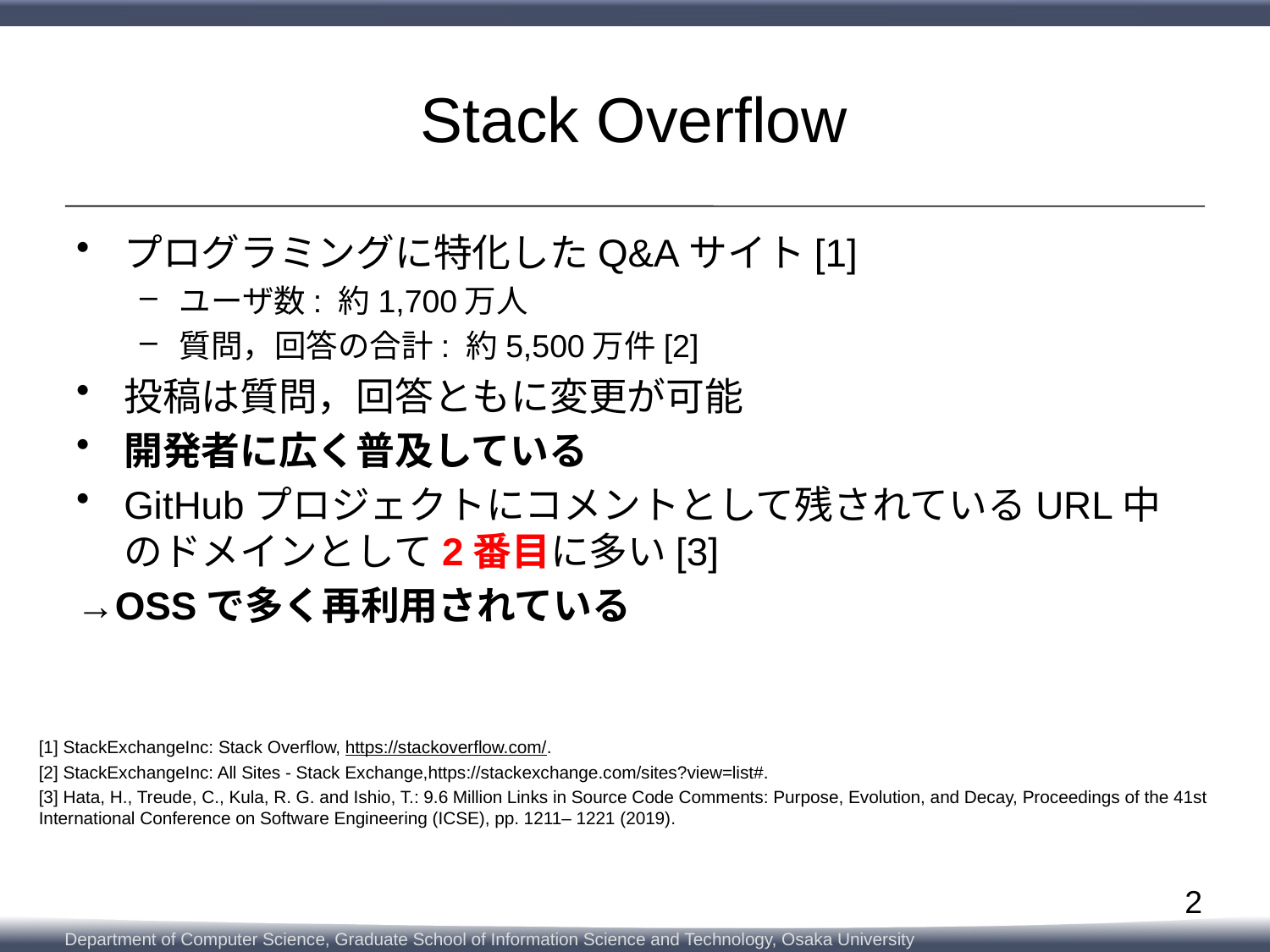

# Stack Overflow
プログラミングに特化したQ&Aサイト[1]
ユーザ数: 約1,700万人
質問，回答の合計: 約5,500万件[2]
投稿は質問，回答ともに変更が可能
開発者に広く普及している
GitHubプロジェクトにコメントとして残されているURL中のドメインとして2番目に多い[3]
→OSSで多く再利用されている
[1] StackExchangeInc: Stack Overflow, https://stackoverflow.com/.
[2] StackExchangeInc: All Sites - Stack Exchange,https://stackexchange.com/sites?view=list#.
[3] Hata, H., Treude, C., Kula, R. G. and Ishio, T.: 9.6 Million Links in Source Code Comments: Purpose, Evolution, and Decay, Proceedings of the 41st International Conference on Software Engineering (ICSE), pp. 1211– 1221 (2019).

2